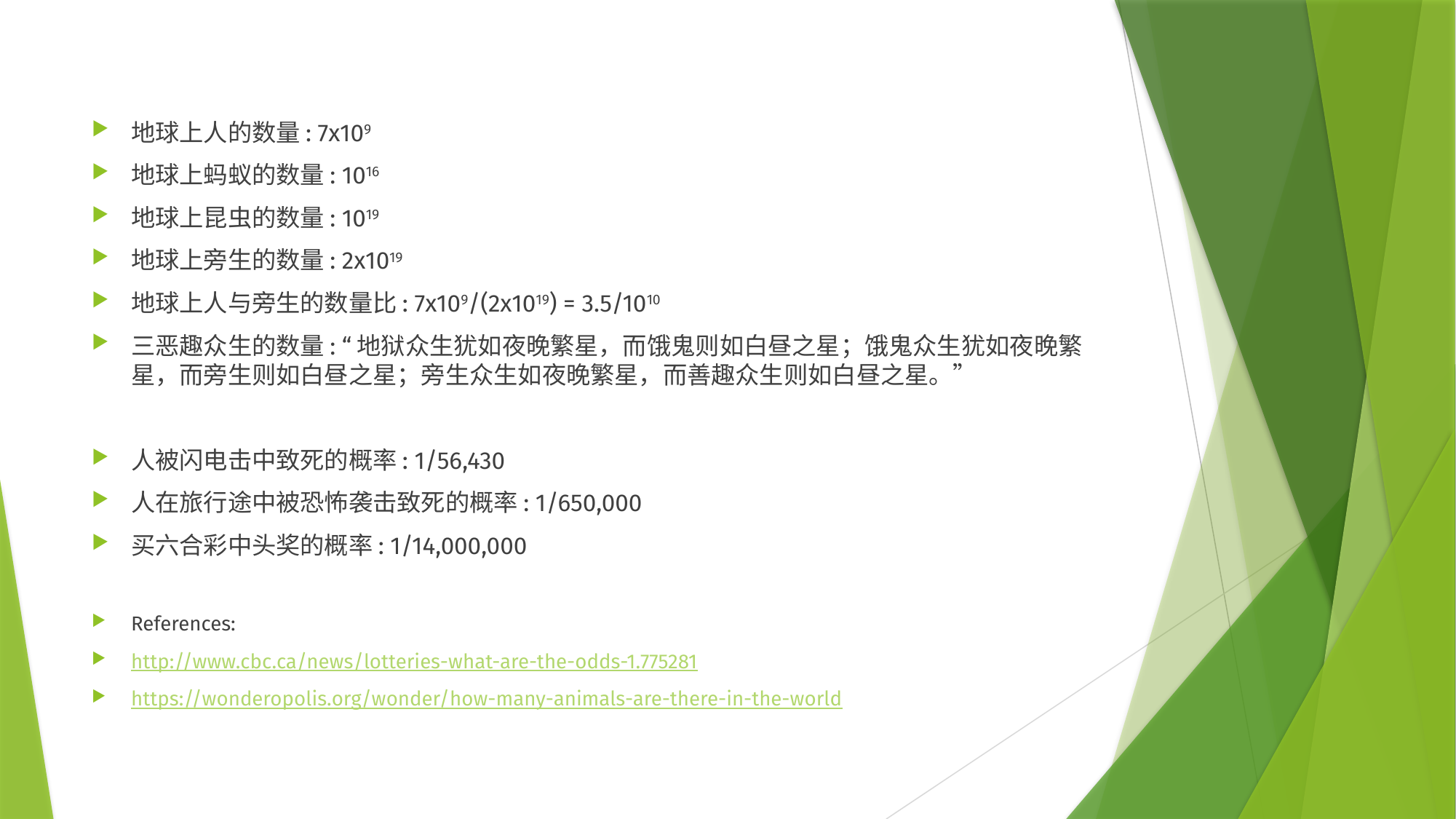

地球上人的数量: 7x109
地球上蚂蚁的数量: 1016
地球上昆虫的数量: 1019
地球上旁生的数量: 2x1019
地球上人与旁生的数量比: 7x109/(2x1019) = 3.5/1010
三恶趣众生的数量: “地狱众生犹如夜晚繁星，而饿鬼则如白昼之星；饿鬼众生犹如夜晚繁星，而旁生则如白昼之星；旁生众生如夜晚繁星，而善趣众生则如白昼之星。”

人被闪电击中致死的概率: 1/56,430
人在旅行途中被恐怖袭击致死的概率: 1/650,000
买六合彩中头奖的概率: 1/14,000,000

References:
http://www.cbc.ca/news/lotteries-what-are-the-odds-1.775281
https://wonderopolis.org/wonder/how-many-animals-are-there-in-the-world